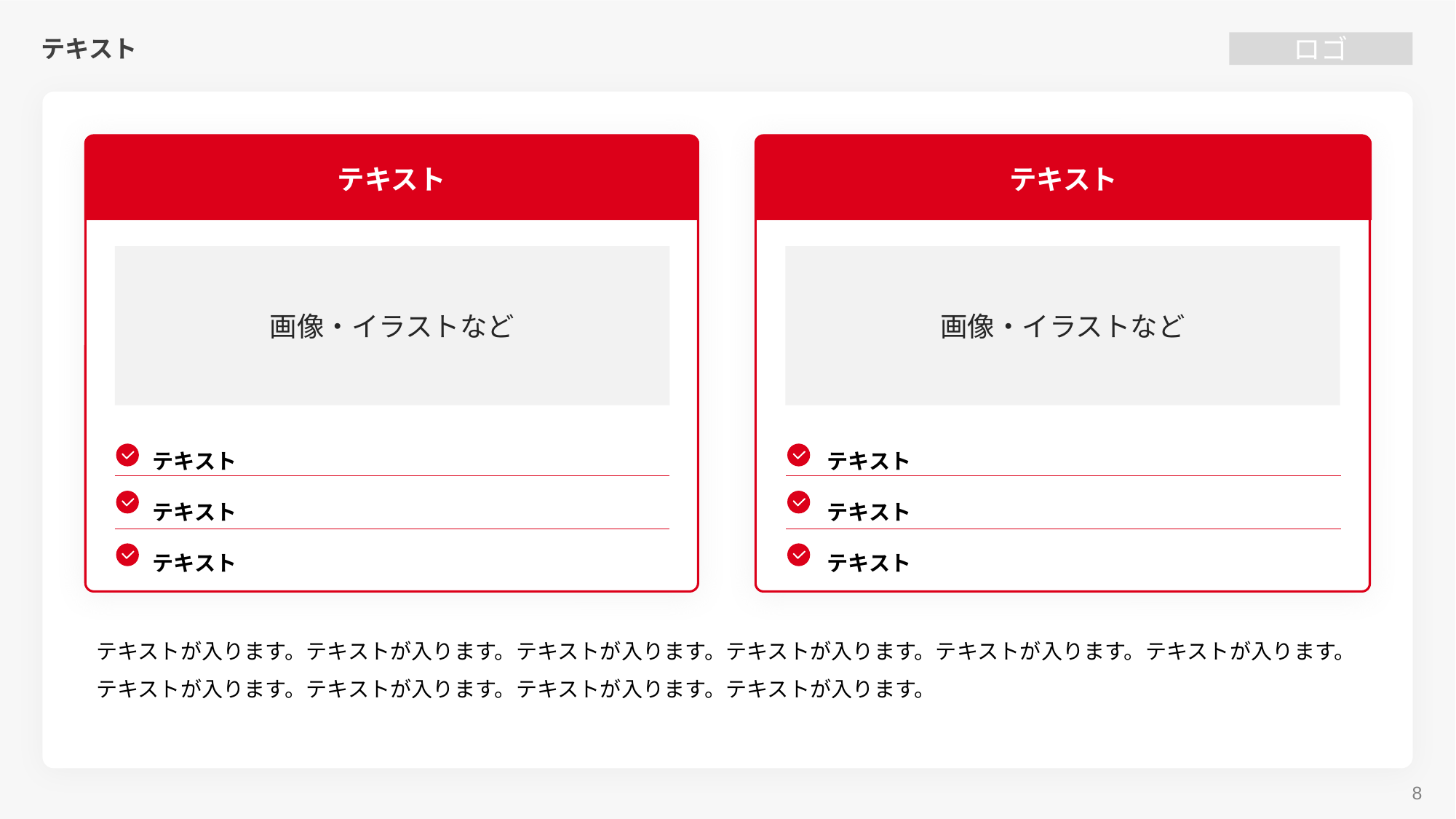

# テキスト

テキスト
テキスト
画像・イラストなど
画像・イラストなど
テキスト
テキスト
テキスト
テキスト
テキスト
テキスト

テキストが入ります。テキストが入ります。テキストが入ります。テキストが入ります。テキストが入ります。テキストが入ります。テキストが入ります。テキストが入ります。テキストが入ります。テキストが入ります。